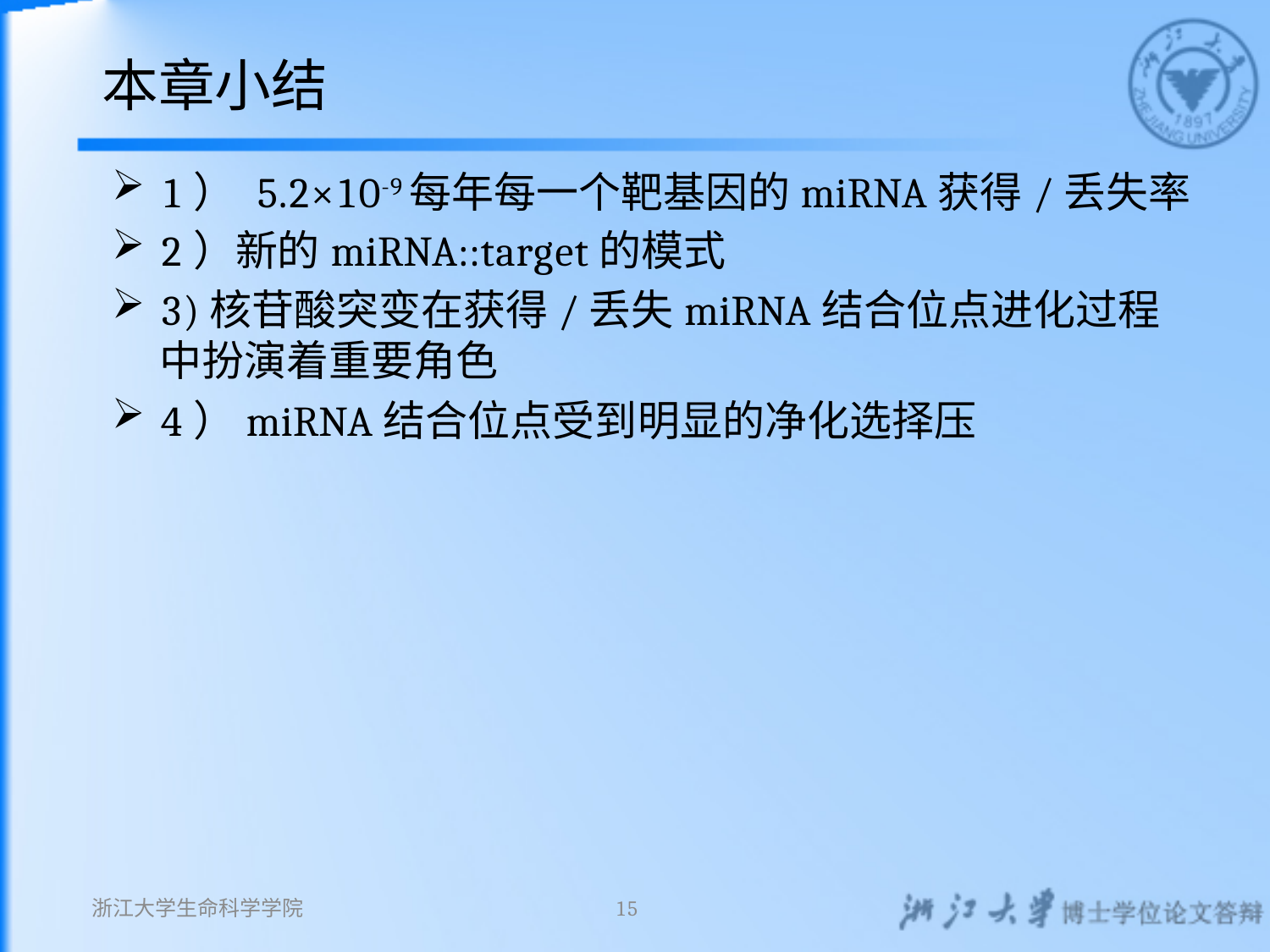

# 本章小结
1） 5.2×10-9每年每一个靶基因的miRNA获得/丢失率
2）新的miRNA::target的模式
3)核苷酸突变在获得/丢失miRNA结合位点进化过程中扮演着重要角色
4）miRNA结合位点受到明显的净化选择压
浙江大学生命科学学院
15